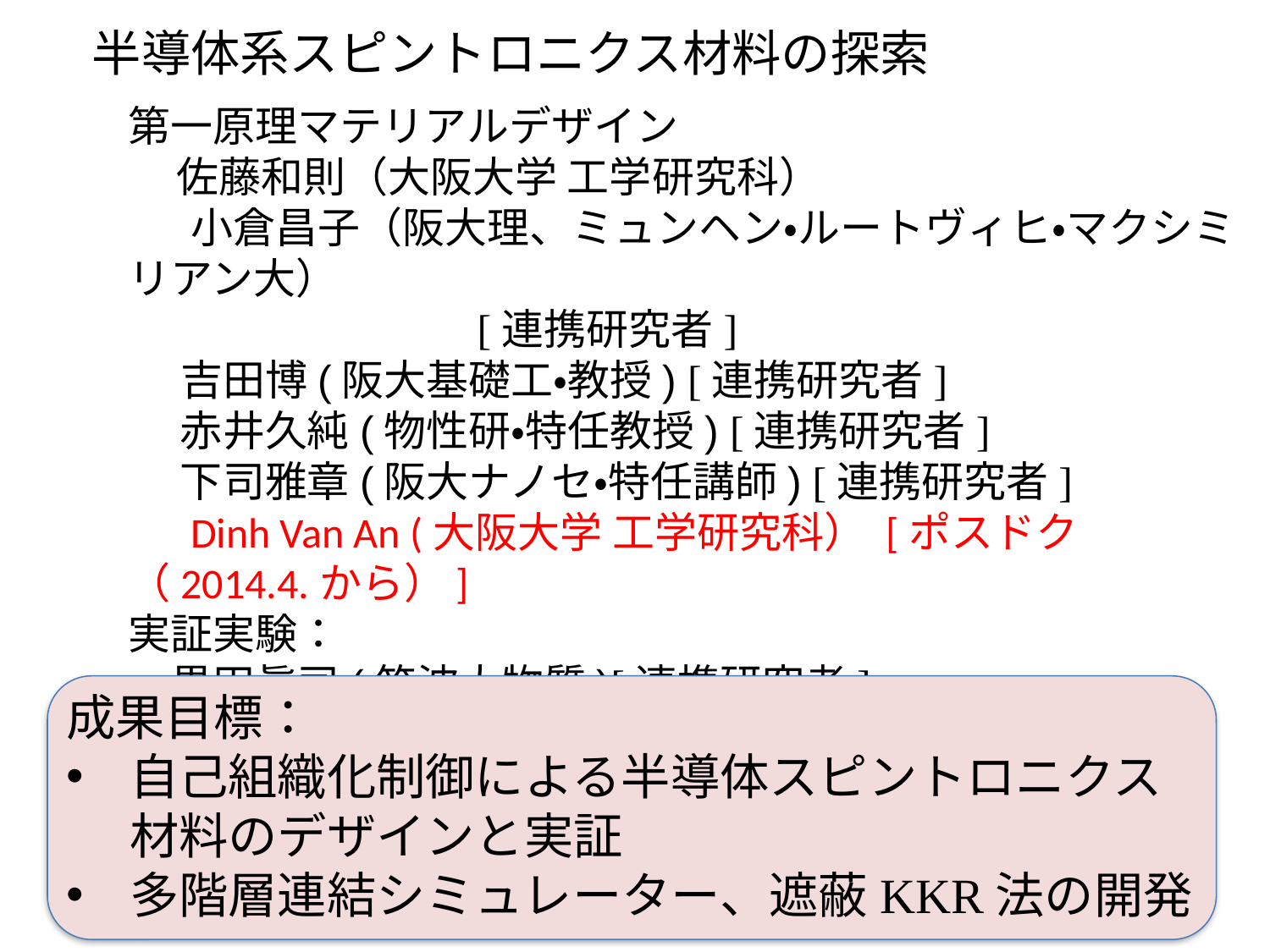

半導体系スピントロニクス材料の探索
第一原理マテリアルデザイン
    佐藤和則（大阪大学 工学研究科）
 　小倉昌子（阪大理、ミュンヘン・ルートヴィヒ・マクシミリアン大）
　　　　　　　　[連携研究者]
　 吉田博(阪大基礎工・教授) [連携研究者]
　 赤井久純(物性研・特任教授) [連携研究者]
　 下司雅章(阪大ナノセ・特任講師) [連携研究者]
　 Dinh Van An (大阪大学 工学研究科） [ポスドク（2014.4.から）]
実証実験：
　黒田眞司(筑波大物質)[連携研究者]
　朝日一(阪大産研) [連携研究者]

成果目標：
自己組織化制御による半導体スピントロニクス材料のデザインと実証
多階層連結シミュレーター、遮蔽KKR法の開発